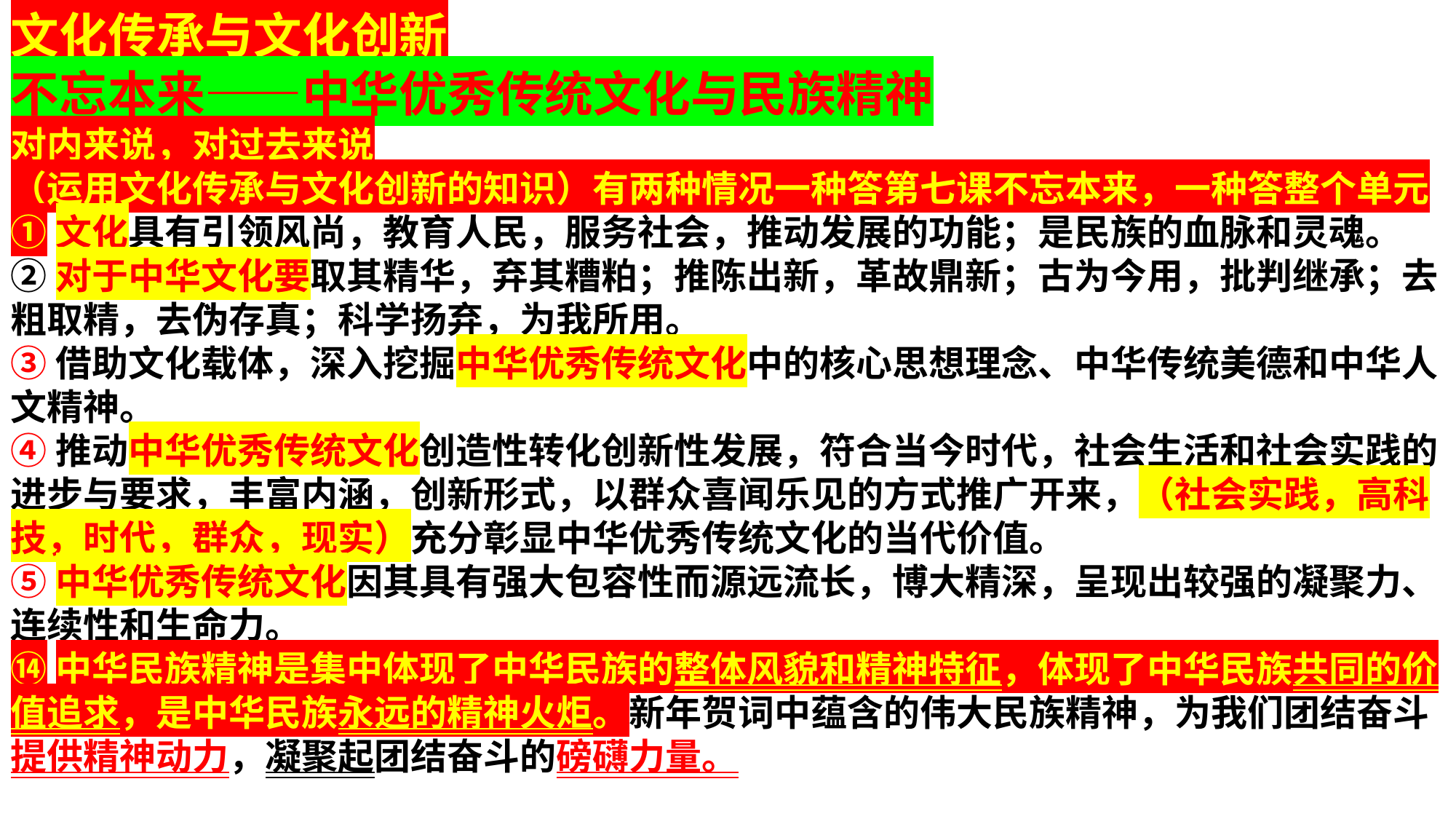

文化传承与文化创新
不忘本来——中华优秀传统文化与民族精神
对内来说，对过去来说
（运用文化传承与文化创新的知识）有两种情况一种答第七课不忘本来，一种答整个单元①文化具有引领风尚，教育人民，服务社会，推动发展的功能；是民族的血脉和灵魂。②对于中华文化要取其精华，弃其糟粕；推陈出新，革故鼎新；古为今用，批判继承；去粗取精，去伪存真；科学扬弃，为我所用。
③借助文化载体，深入挖掘中华优秀传统文化中的核心思想理念、中华传统美德和中华人文精神。
④推动中华优秀传统文化创造性转化创新性发展，符合当今时代，社会生活和社会实践的进步与要求，丰富内涵，创新形式，以群众喜闻乐见的方式推广开来，（社会实践，高科技，时代，群众，现实）充分彰显中华优秀传统文化的当代价值。
⑤中华优秀传统文化因其具有强大包容性而源远流长，博大精深，呈现出较强的凝聚力、连续性和生命力。
⑭中华民族精神是集中体现了中华民族的整体风貌和精神特征，体现了中华民族共同的价值追求，是中华民族永远的精神火炬。新年贺词中蕴含的伟大民族精神，为我们团结奋斗提供精神动力，凝聚起团结奋斗的磅礴力量。